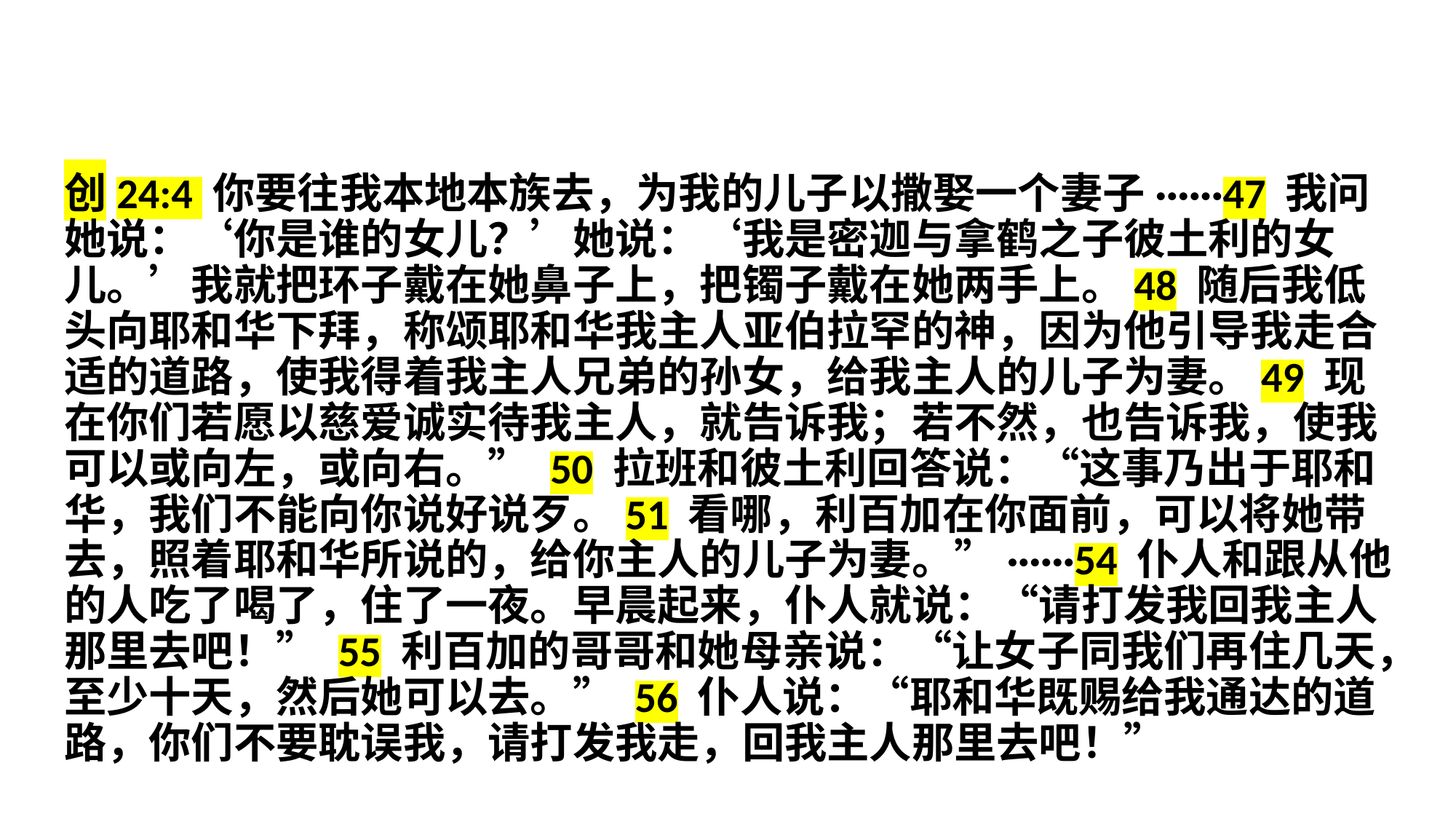

创24:4 你要往我本地本族去，为我的儿子以撒娶一个妻子······47 我问她说：‘你是谁的女儿？’她说：‘我是密迦与拿鹤之子彼土利的女儿。’我就把环子戴在她鼻子上，把镯子戴在她两手上。48 随后我低头向耶和华下拜，称颂耶和华我主人亚伯拉罕的神，因为他引导我走合适的道路，使我得着我主人兄弟的孙女，给我主人的儿子为妻。49 现在你们若愿以慈爱诚实待我主人，就告诉我；若不然，也告诉我，使我可以或向左，或向右。” 50 拉班和彼土利回答说：“这事乃出于耶和华，我们不能向你说好说歹。51 看哪，利百加在你面前，可以将她带去，照着耶和华所说的，给你主人的儿子为妻。”······54 仆人和跟从他的人吃了喝了，住了一夜。早晨起来，仆人就说：“请打发我回我主人那里去吧！” 55 利百加的哥哥和她母亲说：“让女子同我们再住几天，至少十天，然后她可以去。” 56 仆人说：“耶和华既赐给我通达的道路，你们不要耽误我，请打发我走，回我主人那里去吧！”